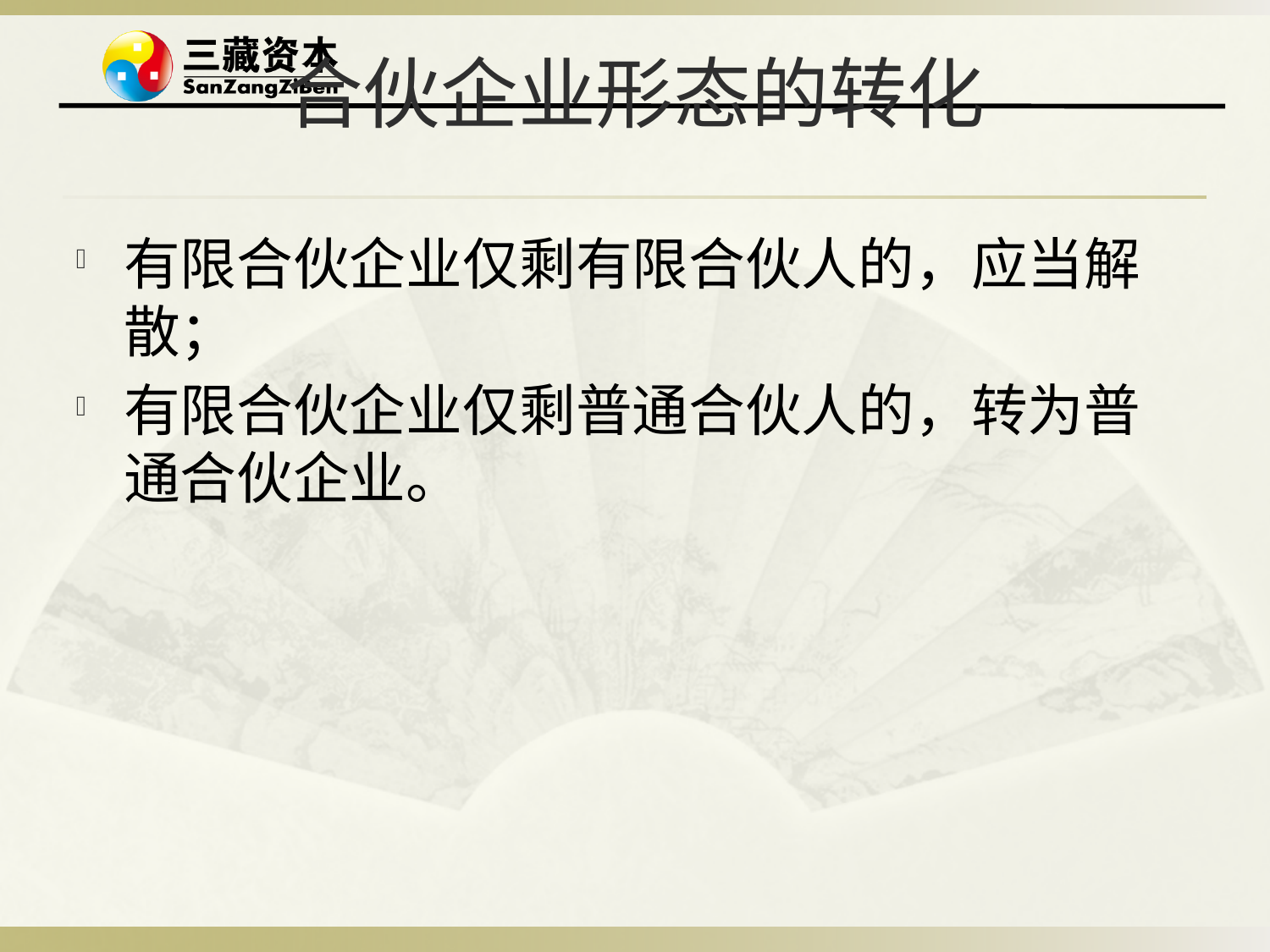

# 合伙企业形态的转化
有限合伙企业仅剩有限合伙人的，应当解散；
有限合伙企业仅剩普通合伙人的，转为普通合伙企业。